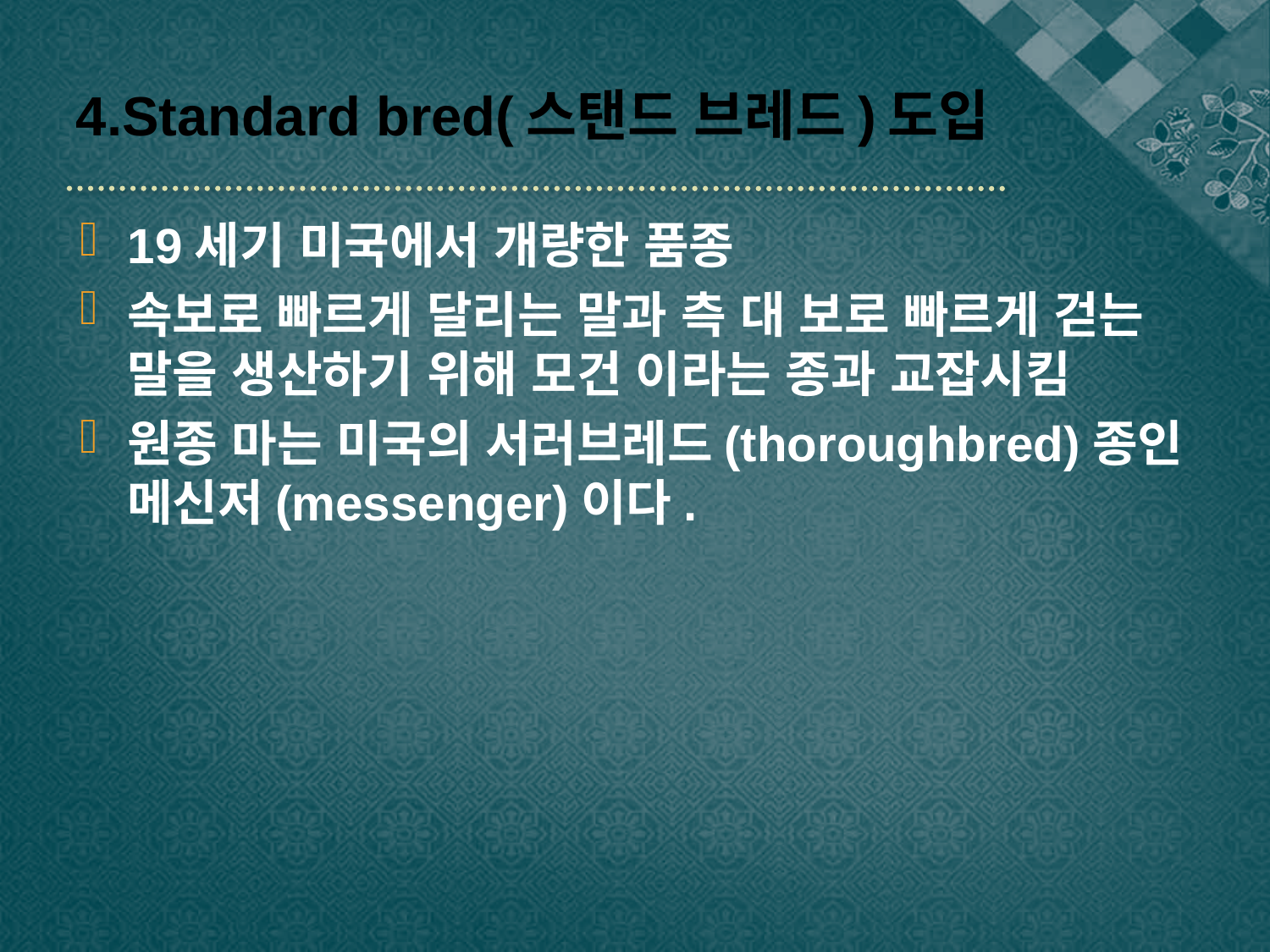

# 4.Standard bred(스탠드 브레드)도입
19세기 미국에서 개량한 품종
속보로 빠르게 달리는 말과 측 대 보로 빠르게 걷는 말을 생산하기 위해 모건 이라는 종과 교잡시킴
원종 마는 미국의 서러브레드(thoroughbred)종인 메신저(messenger)이다.